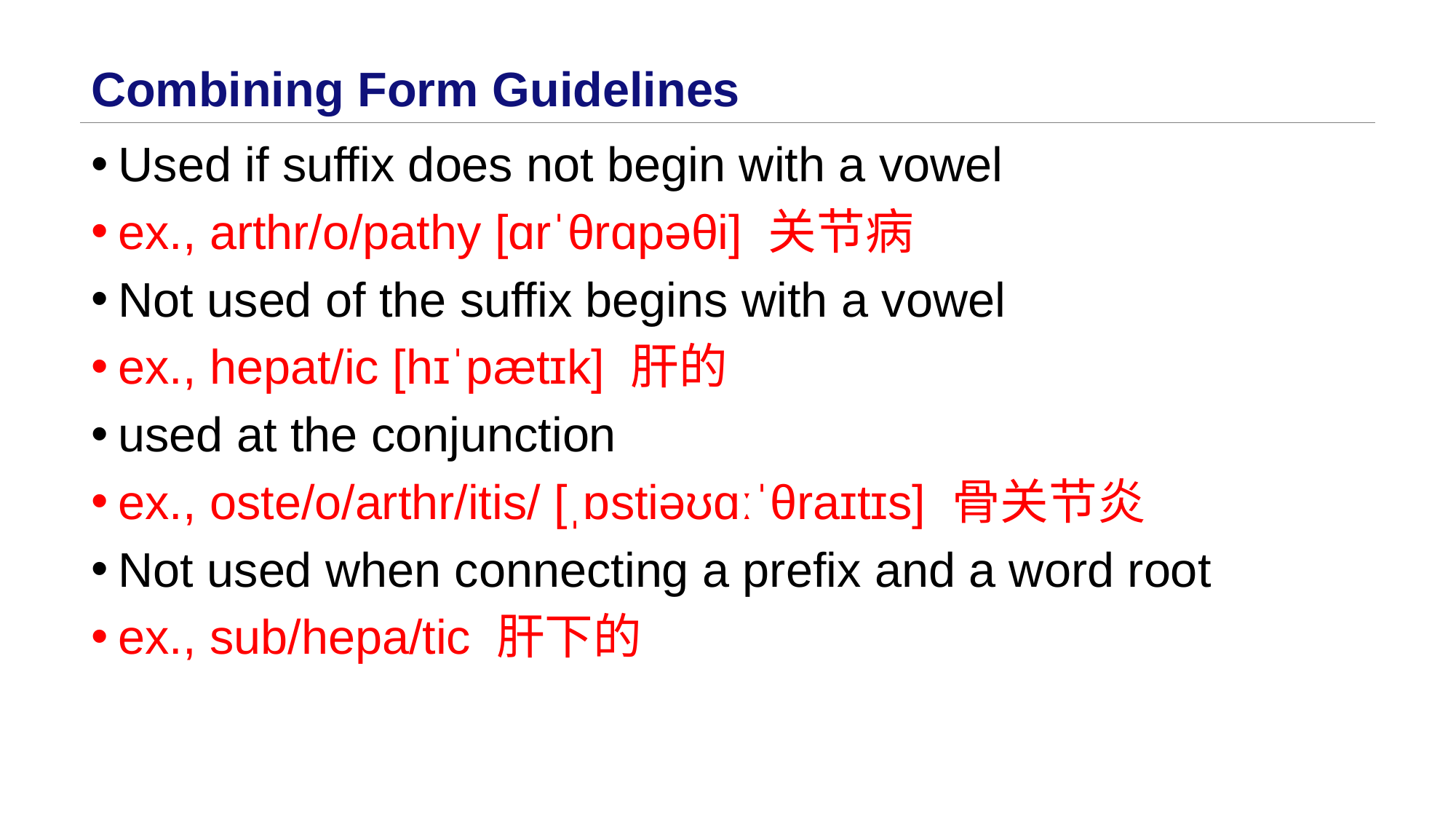

# Combining Form Guidelines
Used if suffix does not begin with a vowel
ex., arthr/o/pathy [ɑrˈθrɑpəθi] 关节病
Not used of the suffix begins with a vowel
ex., hepat/ic [hɪˈpætɪk] 肝的
used at the conjunction
ex., oste/o/arthr/itis/ [ˌɒstiəʊɑːˈθraɪtɪs] 骨关节炎
Not used when connecting a prefix and a word root
ex., sub/hepa/tic 肝下的

24